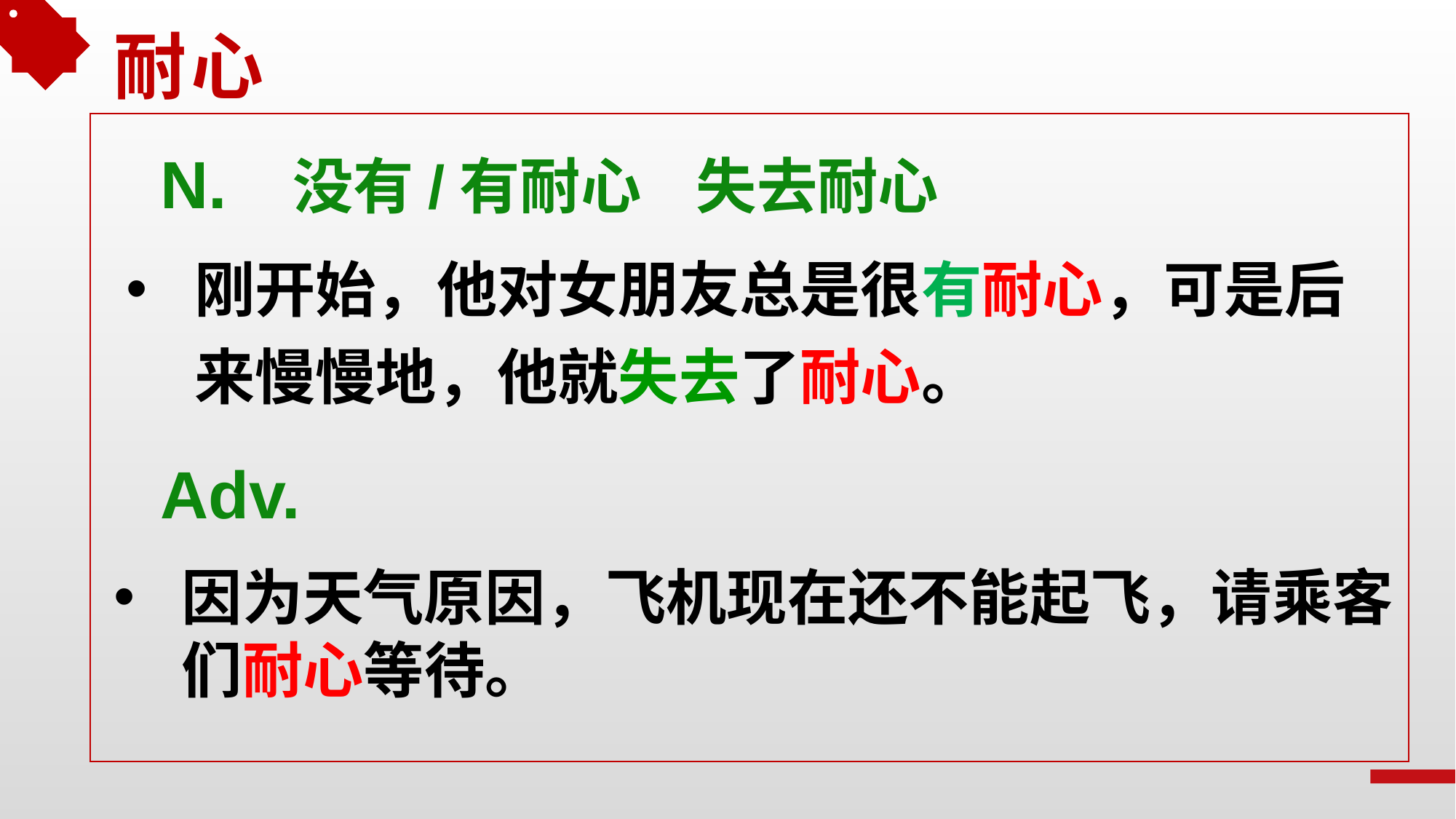

耐心

N.  没有/有耐心    失去耐心
刚开始，他对女朋友总是很有耐心，可是后来慢慢地，他就失去了耐心。
Adv.
因为天气原因，飞机现在还不能起飞，请乘客们耐心等待。